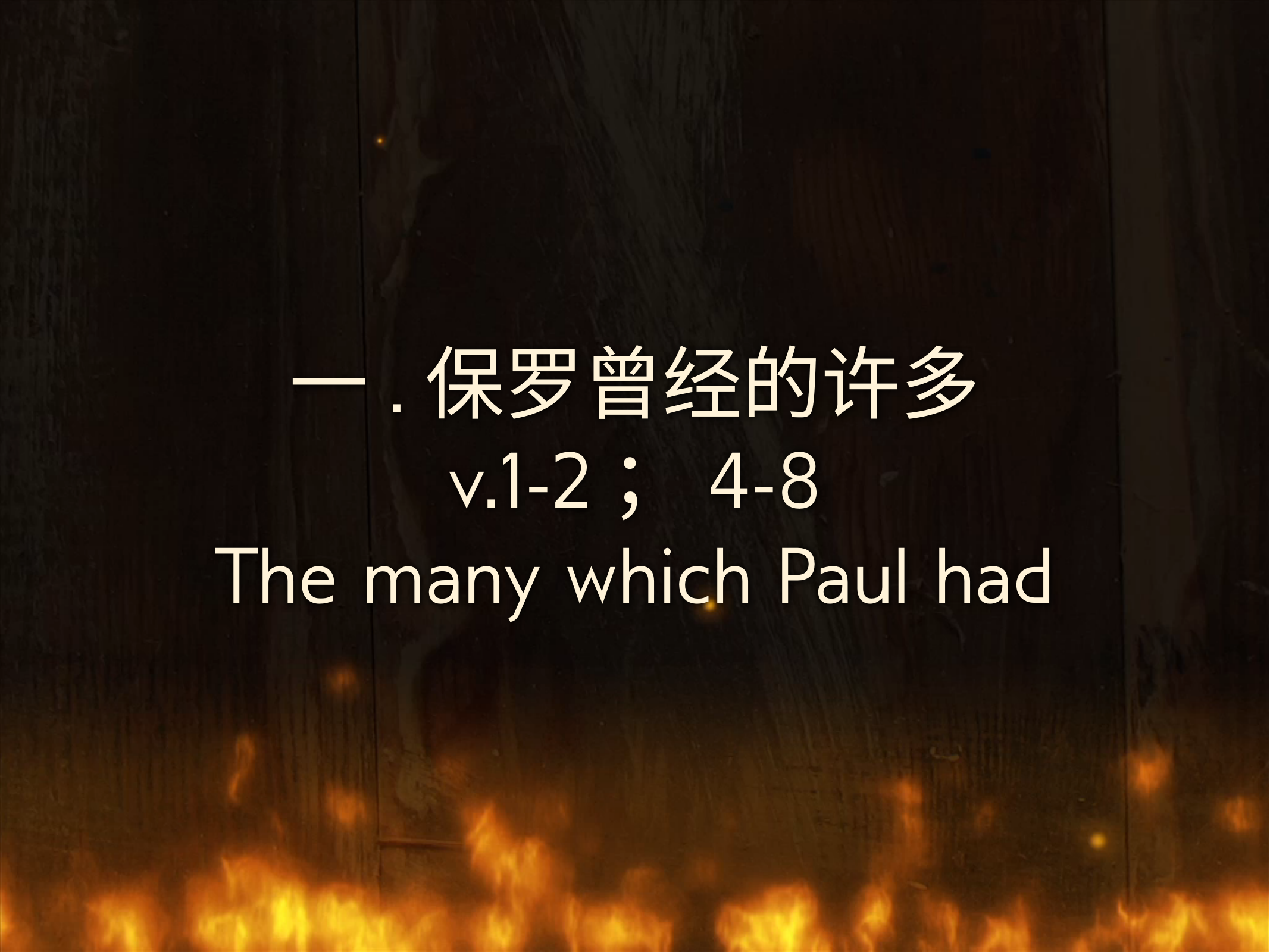

# 一.保罗曾经的许多
v.1-2；4-8
The many which Paul had